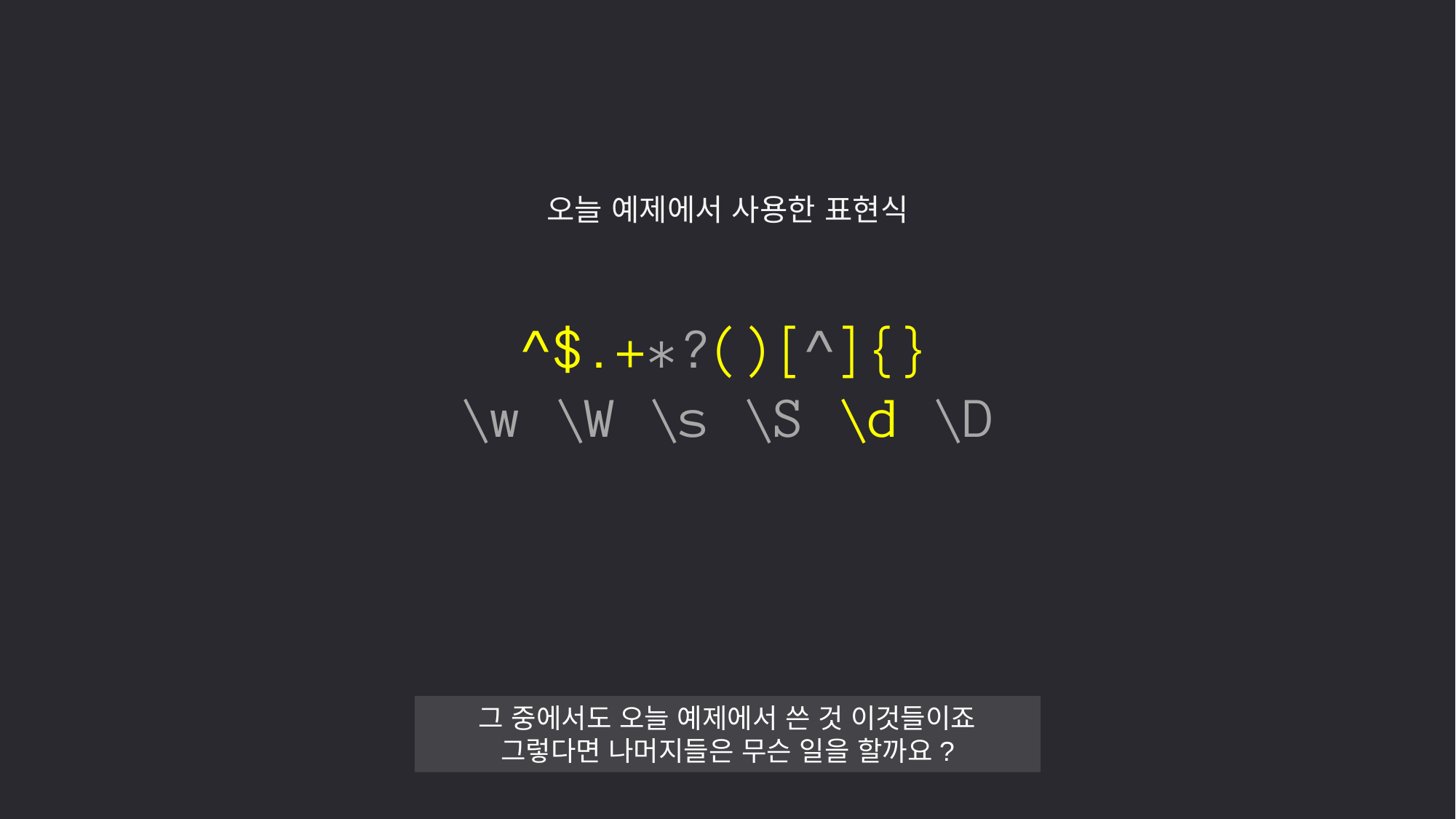

오늘 예제에서 사용한 표현식
^$.+*?()[^]{}
\w \W \s \S \d \D
그 중에서도 오늘 예제에서 쓴 것 이것들이죠
그렇다면 나머지들은 무슨 일을 할까요?